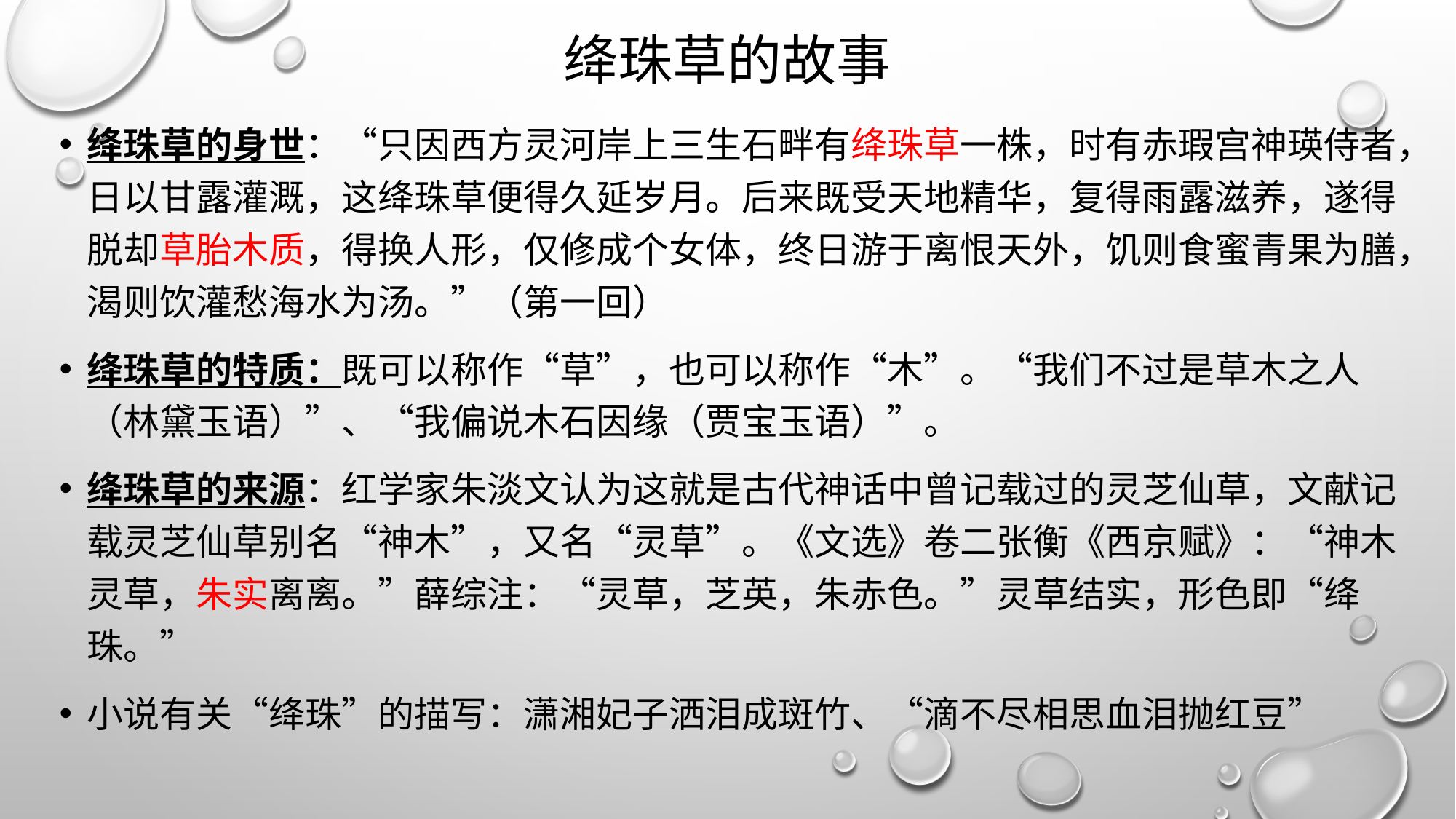

# 绛珠草的故事
绛珠草的身世：“只因西方灵河岸上三生石畔有绛珠草一株，时有赤瑕宫神瑛侍者，日以甘露灌溉，这绛珠草便得久延岁月。后来既受天地精华，复得雨露滋养，遂得脱却草胎木质，得换人形，仅修成个女体，终日游于离恨天外，饥则食蜜青果为膳，渴则饮灌愁海水为汤。”（第一回）
绛珠草的特质：既可以称作“草”，也可以称作“木”。“我们不过是草木之人（林黛玉语）”、“我偏说木石因缘（贾宝玉语）”。
绛珠草的来源：红学家朱淡文认为这就是古代神话中曾记载过的灵芝仙草，文献记载灵芝仙草别名“神木”，又名“灵草”。《文选》卷二张衡《西京赋》：“神木灵草，朱实离离。”薛综注：“灵草，芝英，朱赤色。”灵草结实，形色即“绛珠。”
小说有关“绛珠”的描写：潇湘妃子洒泪成斑竹、“滴不尽相思血泪抛红豆”